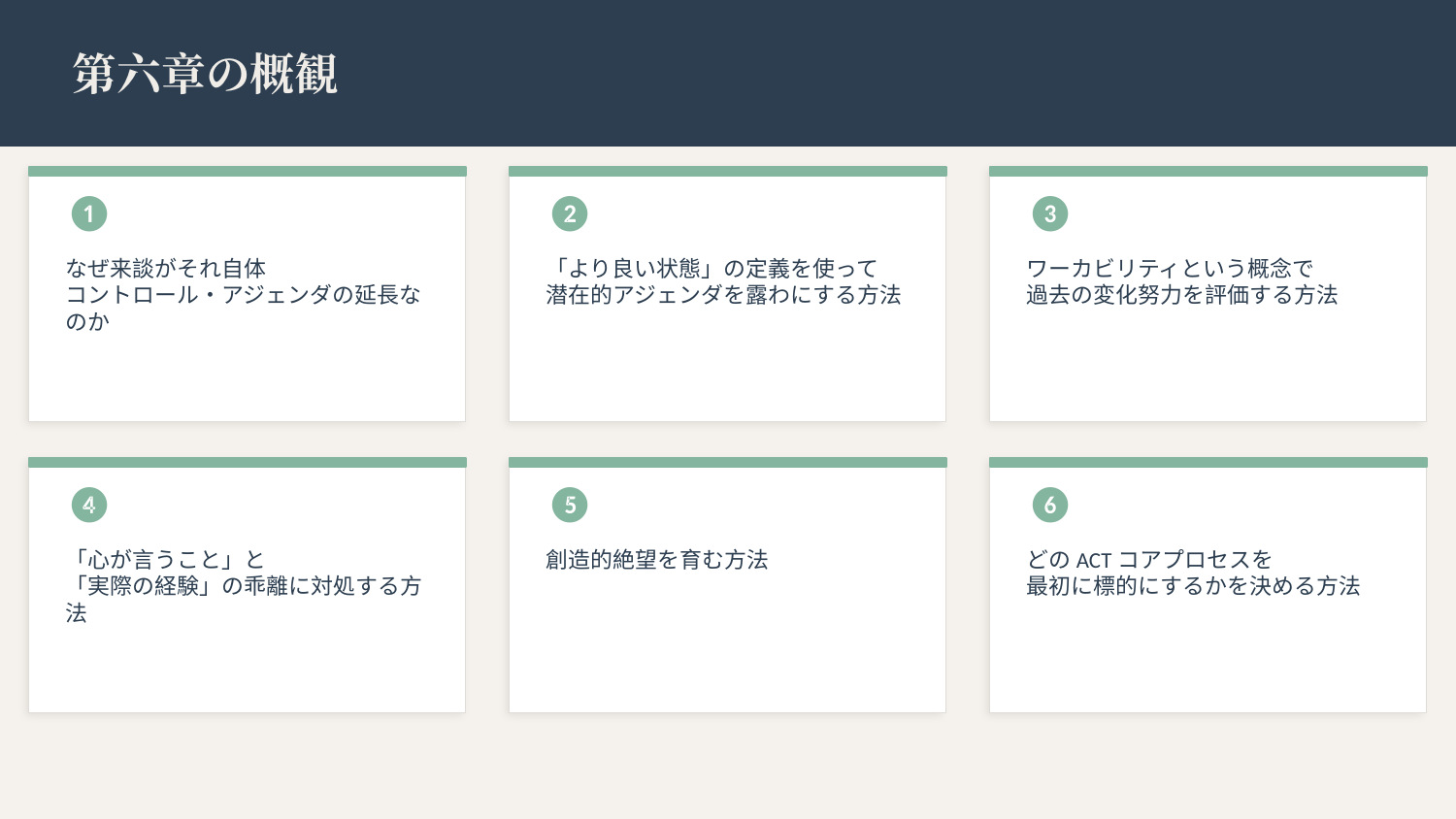

第六章の概観

❶
❷
❸
なぜ来談がそれ自体
コントロール・アジェンダの延長なのか
「より良い状態」の定義を使って
潜在的アジェンダを露わにする方法
ワーカビリティという概念で
過去の変化努力を評価する方法

❹
❺
❻
「心が言うこと」と
「実際の経験」の乖離に対処する方法
創造的絶望を育む方法
どのACTコアプロセスを
最初に標的にするかを決める方法